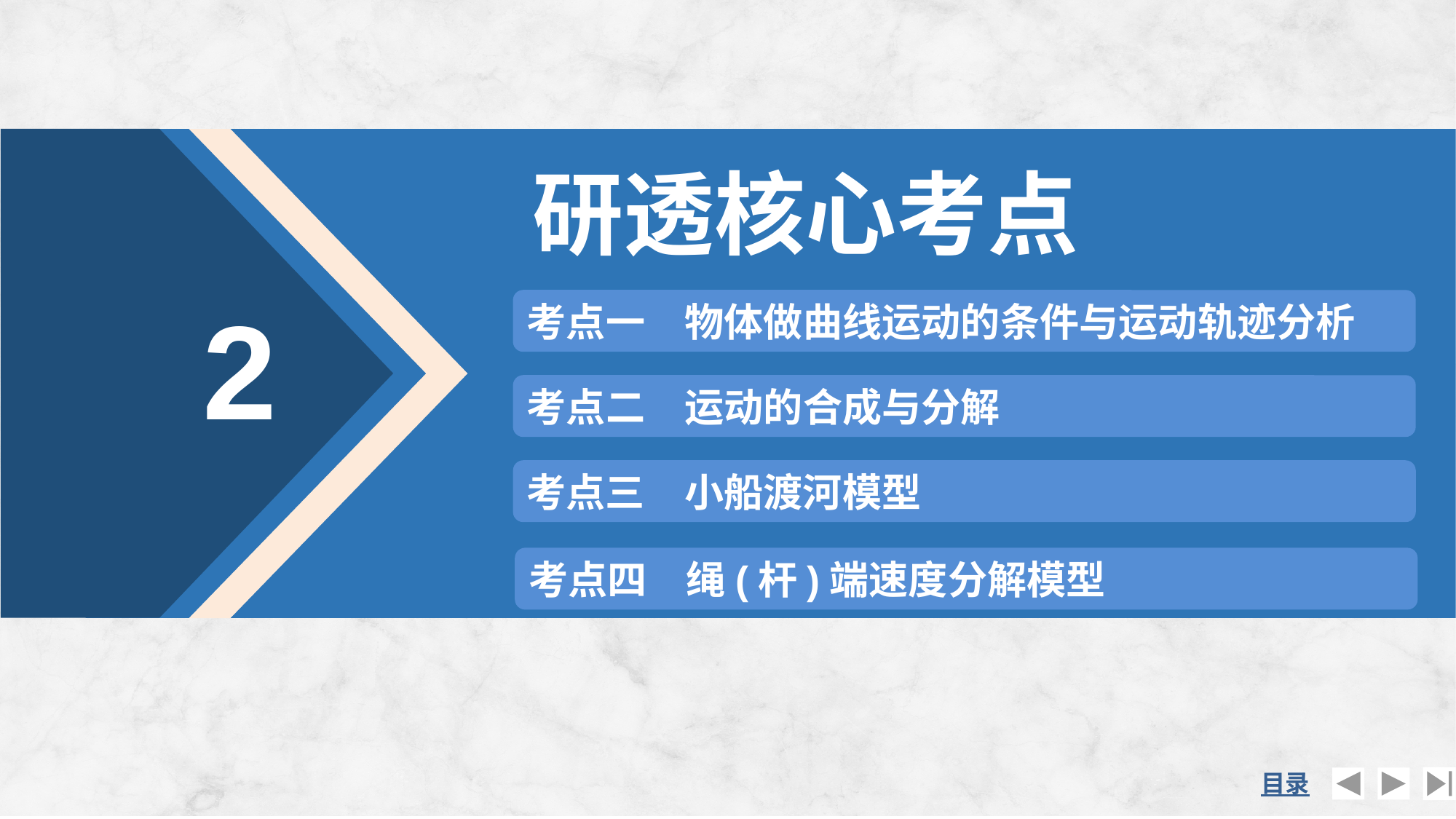

研透核心考点
2
考点一　物体做曲线运动的条件与运动轨迹分析
考点二　运动的合成与分解
考点三　小船渡河模型
考点四　绳(杆)端速度分解模型